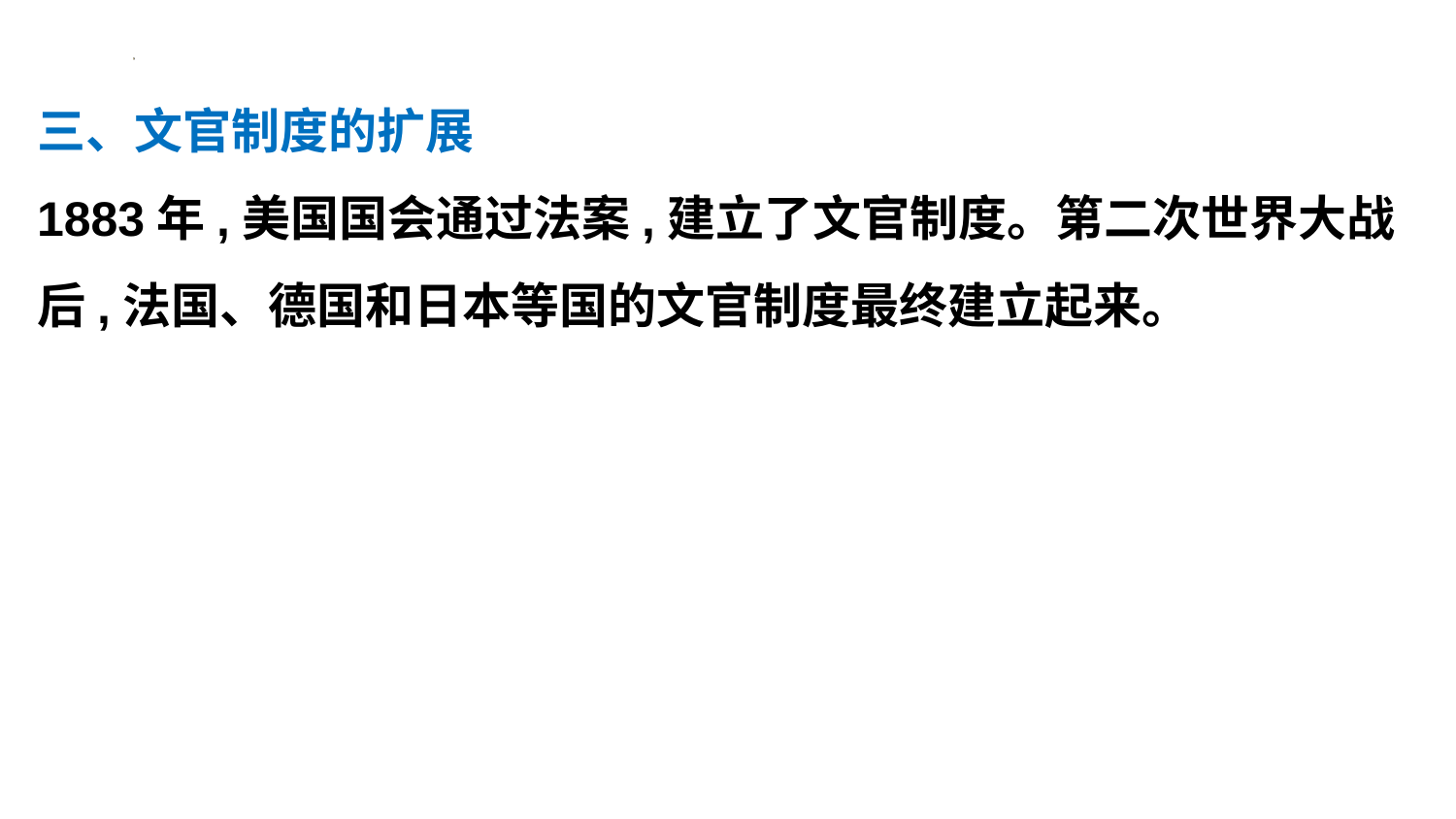

三、文官制度的扩展
1883年,美国国会通过法案,建立了文官制度。第二次世界大战后,法国、德国和日本等国的文官制度最终建立起来。